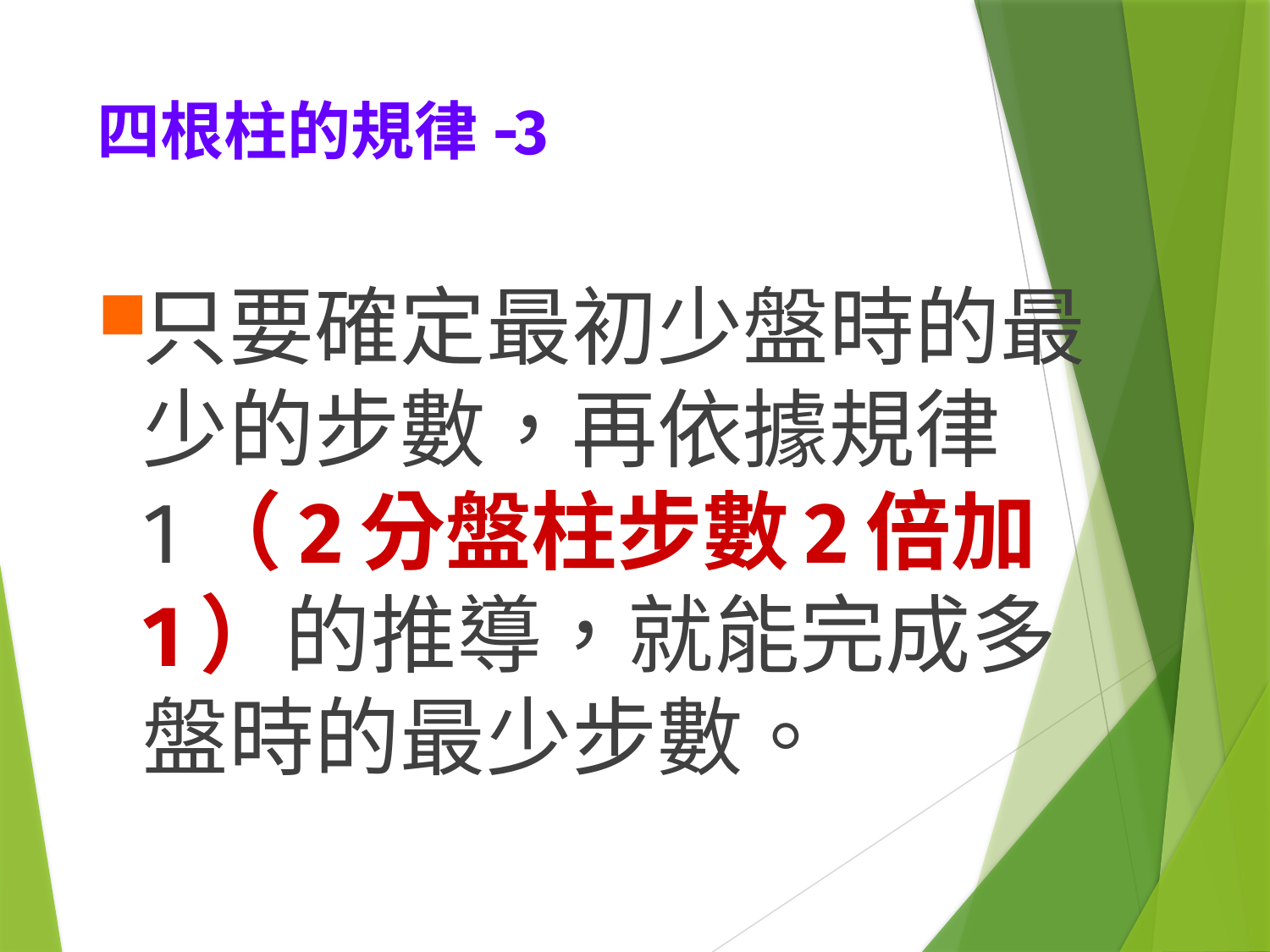

# 四根柱的規律-3
只要確定最初少盤時的最少的步數，再依據規律1（2分盤柱步數2倍加1）的推導，就能完成多盤時的最少步數。